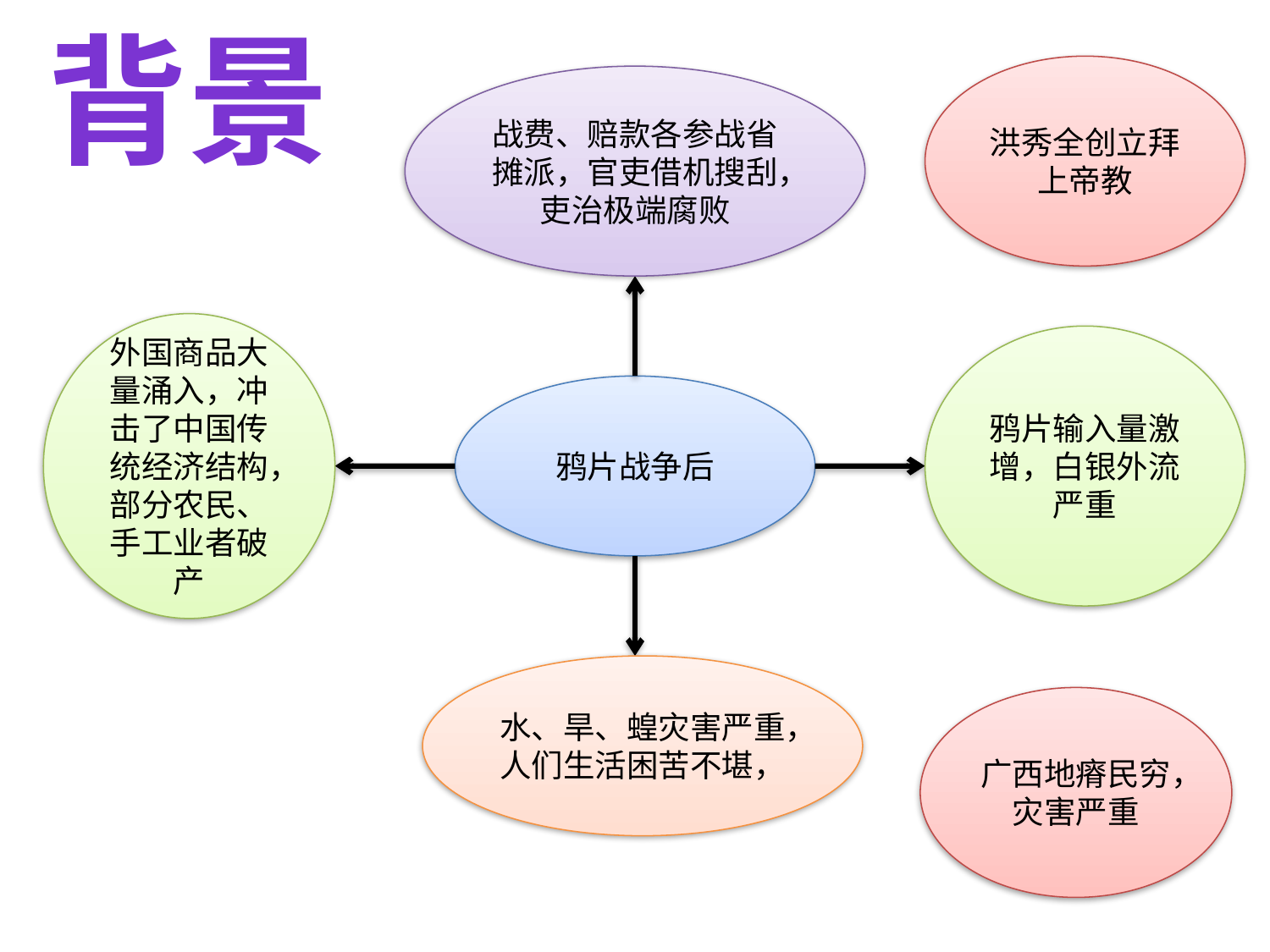

背景
洪秀全创立拜上帝教
战费、赔款各参战省摊派，官吏借机搜刮，吏治极端腐败
外国商品大量涌入，冲击了中国传统经济结构，部分农民、手工业者破产
鸦片输入量激增，白银外流严重
鸦片战争后
水、旱、蝗灾害严重，人们生活困苦不堪，
广西地瘠民穷，灾害严重